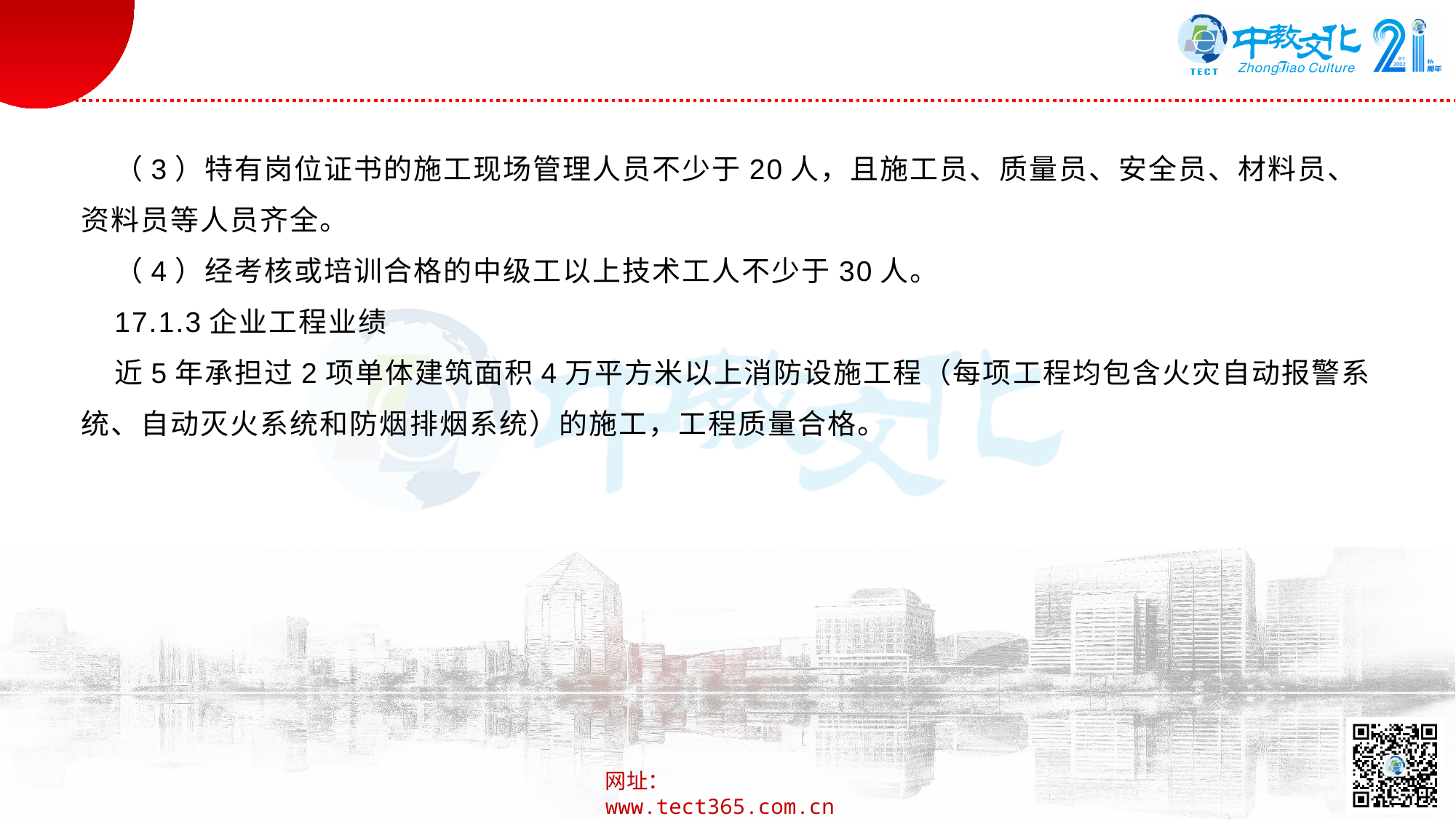

（3）特有岗位证书的施工现场管理人员不少于20人，且施工员、质量员、安全员、材料员、资料员等人员齐全。
（4）经考核或培训合格的中级工以上技术工人不少于30人。
17.1.3企业工程业绩
近5年承担过2项单体建筑面积4万平方米以上消防设施工程（每项工程均包含火灾自动报警系统、自动灭火系统和防烟排烟系统）的施工，工程质量合格。